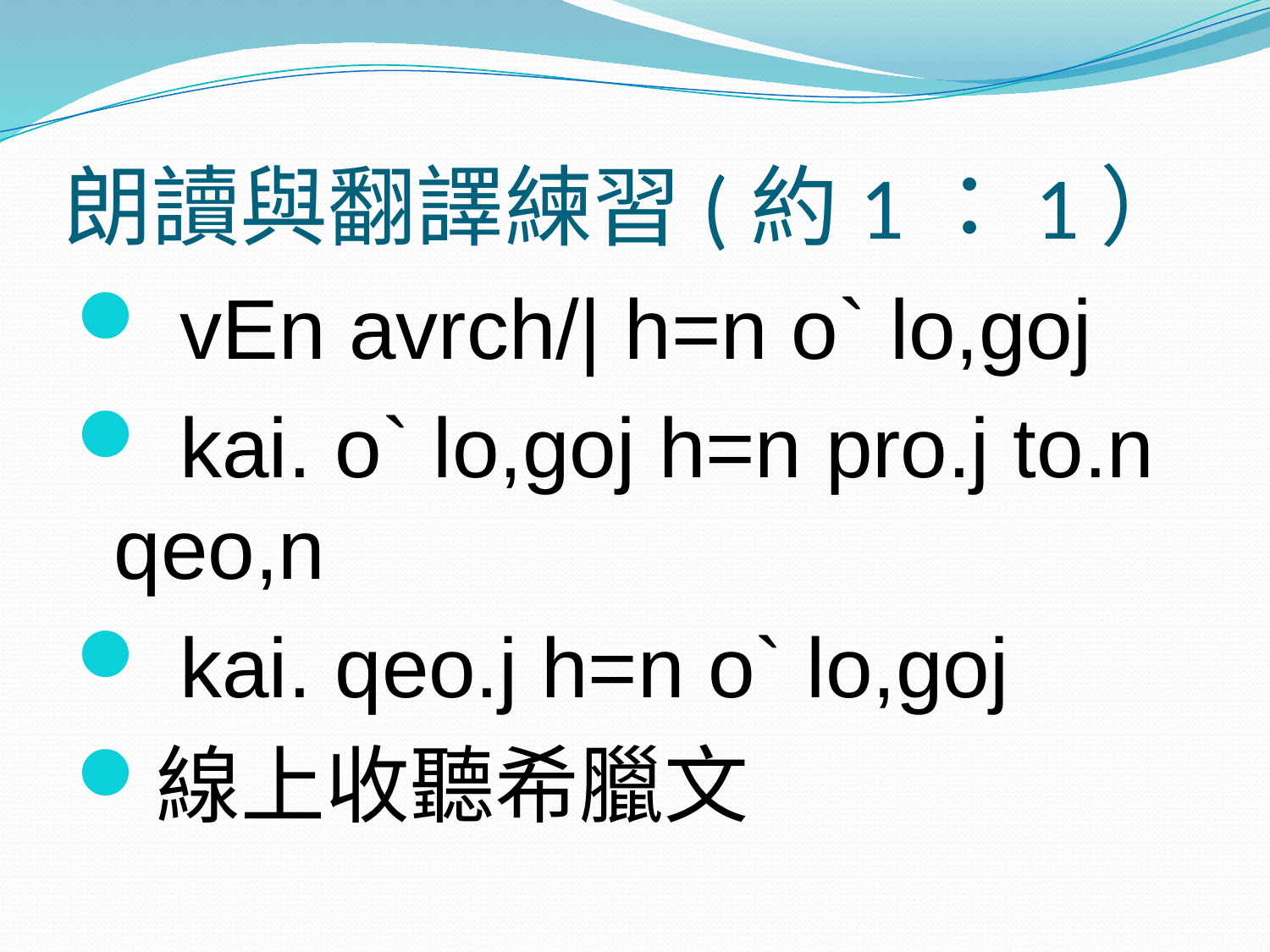

# 朗讀與翻譯練習(約1：1）
 vEn avrch/| h=n o` lo,goj
 kai. o` lo,goj h=n pro.j to.n qeo,n
 kai. qeo.j h=n o` lo,goj
線上收聽希臘文